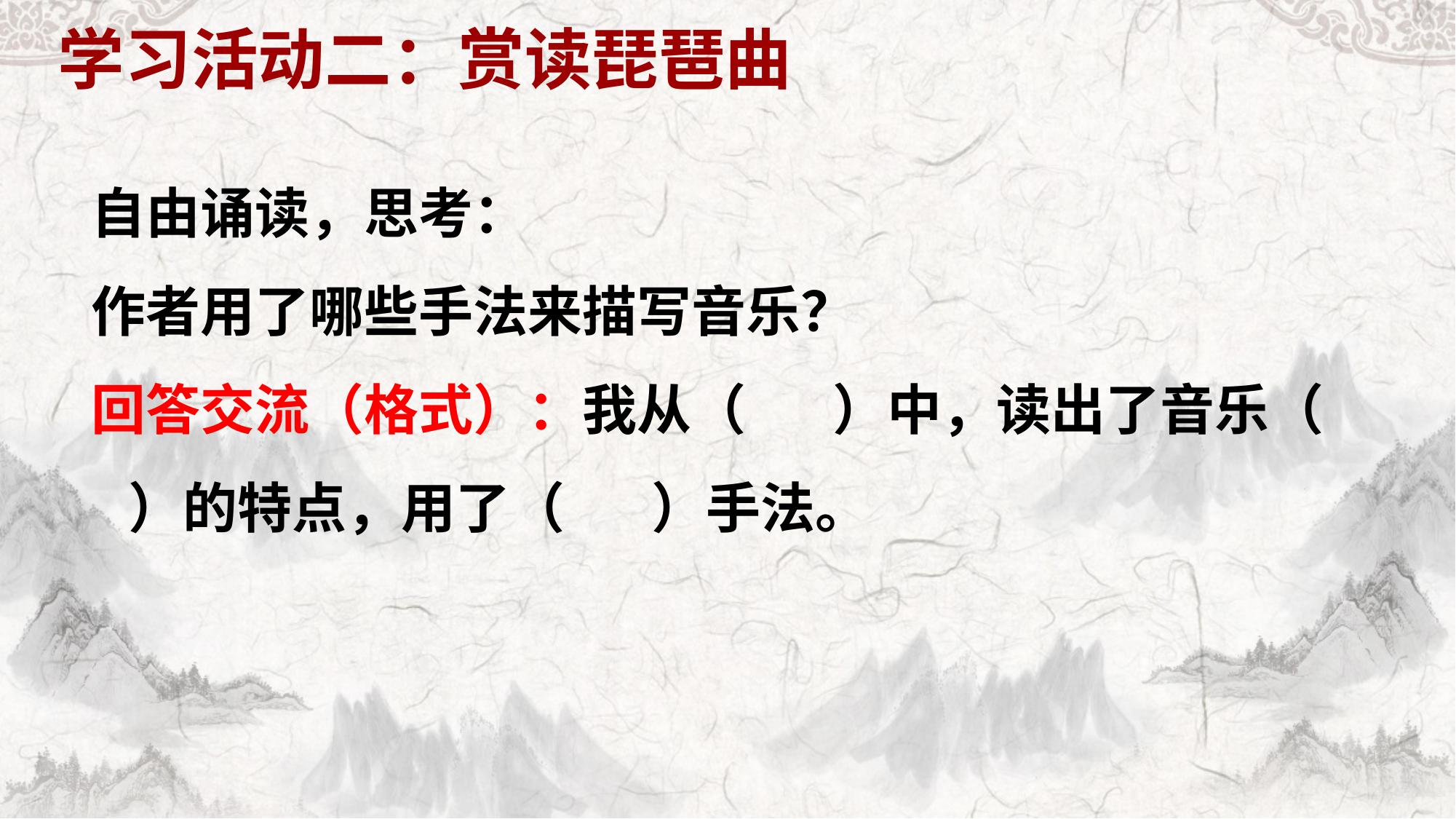

学习活动二：赏读琵琶曲
自由诵读，思考：
作者用了哪些手法来描写音乐？
回答交流（格式）：我从（       ）中，读出了音乐（     ）的特点，用了（       ）手法。